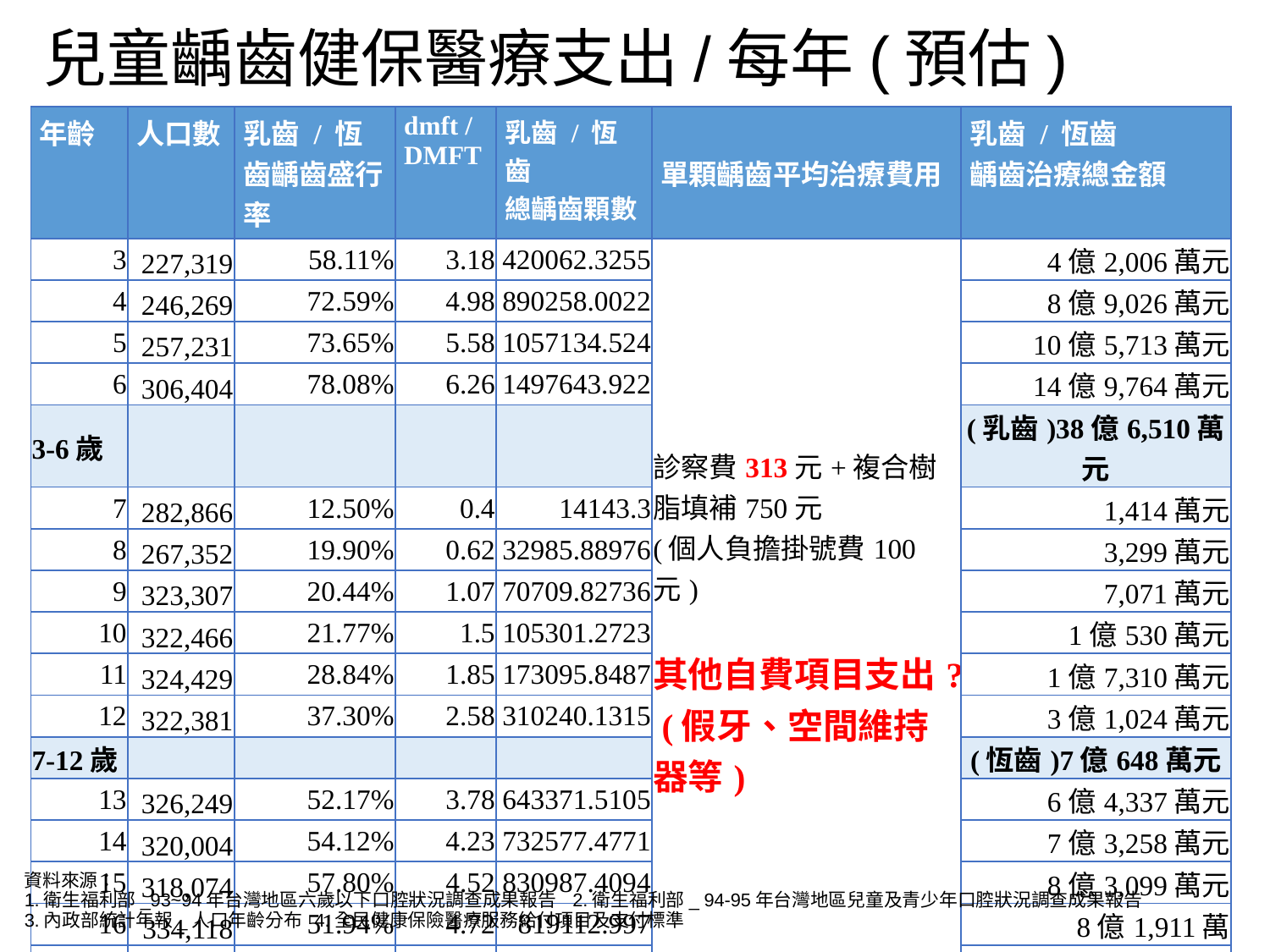

# 兒童齲齒健保醫療支出/每年(預估)
| 年齡 | 人口數 | 乳齒 / 恆齒齲齒盛行率 | dmft / DMFT | 乳齒 / 恆齒 總齲齒顆數 | 單顆齲齒平均治療費用 | 乳齒 / 恆齒 齲齒治療總金額 |
| --- | --- | --- | --- | --- | --- | --- |
| 3 | 227,319 | 58.11% | 3.18 | 420062.3255 | 診察費313元+複合樹脂填補750元 (個人負擔掛號費100元) 其他自費項目支出? (假牙、空間維持器等) | 4億2,006萬元 |
| 4 | 246,269 | 72.59% | 4.98 | 890258.0022 |  | 8億9,026萬元 |
| 5 | 257,231 | 73.65% | 5.58 | 1057134.524 |  | 10億5,713萬元 |
| 6 | 306,404 | 78.08% | 6.26 | 1497643.922 |  | 14億9,764萬元 |
| 3-6歲 |  |  |  |  |  | (乳齒)38億6,510萬元 |
| 7 | 282,866 | 12.50% | 0.4 | 14143.3 |  | 1,414萬元 |
| 8 | 267,352 | 19.90% | 0.62 | 32985.88976 |  | 3,299萬元 |
| 9 | 323,307 | 20.44% | 1.07 | 70709.82736 |  | 7,071萬元 |
| 10 | 322,466 | 21.77% | 1.5 | 105301.2723 |  | 1億530萬元 |
| 11 | 324,429 | 28.84% | 1.85 | 173095.8487 |  | 1億7,310萬元 |
| 12 | 322,381 | 37.30% | 2.58 | 310240.1315 |  | 3億1,024萬元 |
| 7-12歲 |  |  |  |  |  | (恆齒)7億648萬元 |
| 13 | 326,249 | 52.17% | 3.78 | 643371.5105 |  | 6億4,337萬元 |
| 14 | 320,004 | 54.12% | 4.23 | 732577.4771 |  | 7億3,258萬元 |
| 15 | 318,074 | 57.80% | 4.52 | 830987.4094 |  | 8億3,099萬元 |
| 16 | 334,118 | 51.94% | 4.72 | 819112.997 |  | 8億1,911萬 |
| 17 | 309,358 | 50.69% | 5.14 | 806021.7508 |  | 8億602萬元 |
| 13-17歲 |  |  |  |  |  | (恆齒)38億3,207萬元 |
| 3-18歲 |  |  |  |  | 總支出 | 84億428萬元 |
資料來源：
1.衛生福利部_93~94年台灣地區六歲以下口腔狀況調查成果報告   2.衛生福利部_ 94-95年台灣地區兒童及青少年口腔狀況調查成果報告
3.內政部統計年報_人口年齡分布  4.全民健康保險醫療服務給付項目及支付標準